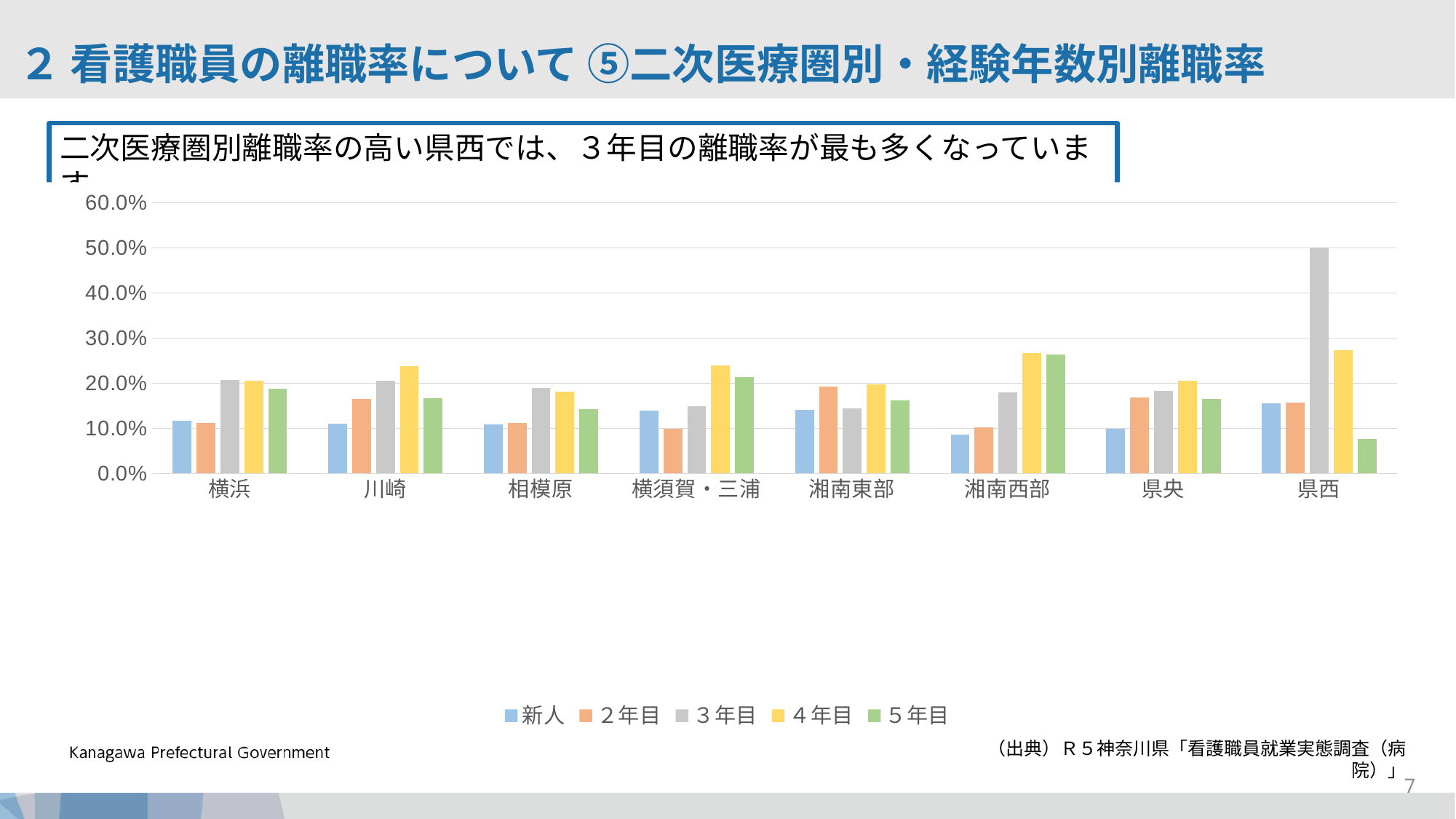

２ 看護職員の離職率について ⑤二次医療圏別・経験年数別離職率
二次医療圏別離職率の高い県西では、３年目の離職率が最も多くなっています。

### Chart

| Category | 新人 | ２年目 | ３年目 | ４年目 | ５年目 |
|---|---|---|---|---|---|
| 横浜 | 0.11727966689798751 | 0.11151870873074102 | 0.20650263620386644 | 0.20573689416419386 | 0.18769883351007424 |
| 川崎 | 0.11 | 0.16583747927031509 | 0.2048417132216015 | 0.23739495798319327 | 0.1662531017369727 |
| 相模原 | 0.10810810810810811 | 0.11203319502074689 | 0.18932038834951456 | 0.18095238095238095 | 0.14189189189189189 |
| 横須賀・三浦 | 0.13924050632911392 | 0.09917355371900827 | 0.14925373134328357 | 0.2391304347826087 | 0.21428571428571427 |
| 湘南東部 | 0.14035087719298245 | 0.1927710843373494 | 0.14473684210526316 | 0.19736842105263158 | 0.16279069767441862 |
| 湘南西部 | 0.086 | 0.1016949152542373 | 0.1794871794871795 | 0.26666666666666666 | 0.264 |
| 県央 | 0.099 | 0.16872427983539096 | 0.18226600985221675 | 0.20574162679425836 | 0.16580310880829016 |
| 県西 | 0.15517241379310345 | 0.1568627450980392 | 0.5 | 0.2727272727272727 | 0.07692307692307693 |
（出典）Ｒ５神奈川県「看護職員就業実態調査（病院）」
7